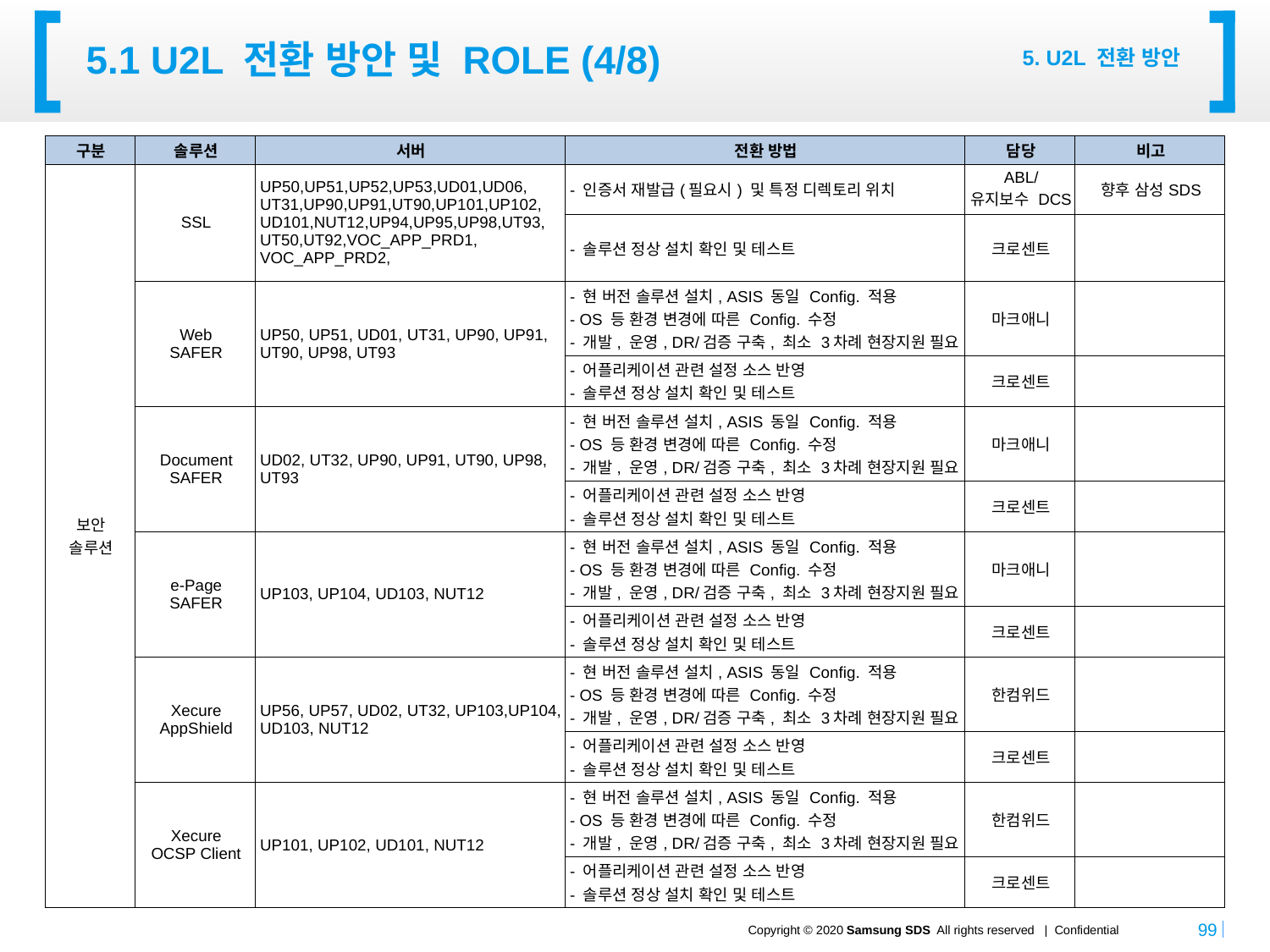

# 5.1 U2L 전환 방안 및 Role (4/8)
5. U2L 전환 방안
| 구분 | 솔루션 | 서버 | 전환 방법 | 담당 | 비고 |
| --- | --- | --- | --- | --- | --- |
| 보안 솔루션 | SSL | UP50,UP51,UP52,UP53,UD01,UD06, UT31,UP90,UP91,UT90,UP101,UP102, UD101,NUT12,UP94,UP95,UP98,UT93, UT50,UT92,VOC\_APP\_PRD1, VOC\_APP\_PRD2, | - 인증서 재발급(필요시) 및 특정 디렉토리 위치 | ABL/ 유지보수 DCS | 향후 삼성SDS |
|  |  |  | - 솔루션 정상 설치 확인 및 테스트 | 크로센트 |  |
|  | Web SAFER | UP50, UP51, UD01, UT31, UP90, UP91, UT90, UP98, UT93 | - 현 버전 솔루션 설치, ASIS 동일 Config. 적용 - OS 등 환경 변경에 따른 Config. 수정 - 개발, 운영, DR/검증 구축, 최소 3차례 현장지원 필요 | 마크애니 |  |
|  |  |  | - 어플리케이션 관련 설정 소스 반영 - 솔루션 정상 설치 확인 및 테스트 | 크로센트 |  |
|  | Document SAFER | UD02, UT32, UP90, UP91, UT90, UP98, UT93 | - 현 버전 솔루션 설치, ASIS 동일 Config. 적용 - OS 등 환경 변경에 따른 Config. 수정 - 개발, 운영, DR/검증 구축, 최소 3차례 현장지원 필요 | 마크애니 |  |
|  |  |  | - 어플리케이션 관련 설정 소스 반영 - 솔루션 정상 설치 확인 및 테스트 | 크로센트 |  |
|  | e-Page SAFER | UP103, UP104, UD103, NUT12 | - 현 버전 솔루션 설치, ASIS 동일 Config. 적용 - OS 등 환경 변경에 따른 Config. 수정 - 개발, 운영, DR/검증 구축, 최소 3차례 현장지원 필요 | 마크애니 |  |
|  |  |  | - 어플리케이션 관련 설정 소스 반영 - 솔루션 정상 설치 확인 및 테스트 | 크로센트 |  |
|  | Xecure AppShield | UP56, UP57, UD02, UT32, UP103,UP104, UD103, NUT12 | - 현 버전 솔루션 설치, ASIS 동일 Config. 적용 - OS 등 환경 변경에 따른 Config. 수정 - 개발, 운영, DR/검증 구축, 최소 3차례 현장지원 필요 | 한컴위드 |  |
|  |  |  | - 어플리케이션 관련 설정 소스 반영 - 솔루션 정상 설치 확인 및 테스트 | 크로센트 |  |
|  | Xecure OCSP Client | UP101, UP102, UD101, NUT12 | - 현 버전 솔루션 설치, ASIS 동일 Config. 적용 - OS 등 환경 변경에 따른 Config. 수정 - 개발, 운영, DR/검증 구축, 최소 3차례 현장지원 필요 | 한컴위드 |  |
|  |  |  | - 어플리케이션 관련 설정 소스 반영 - 솔루션 정상 설치 확인 및 테스트 | 크로센트 |  |